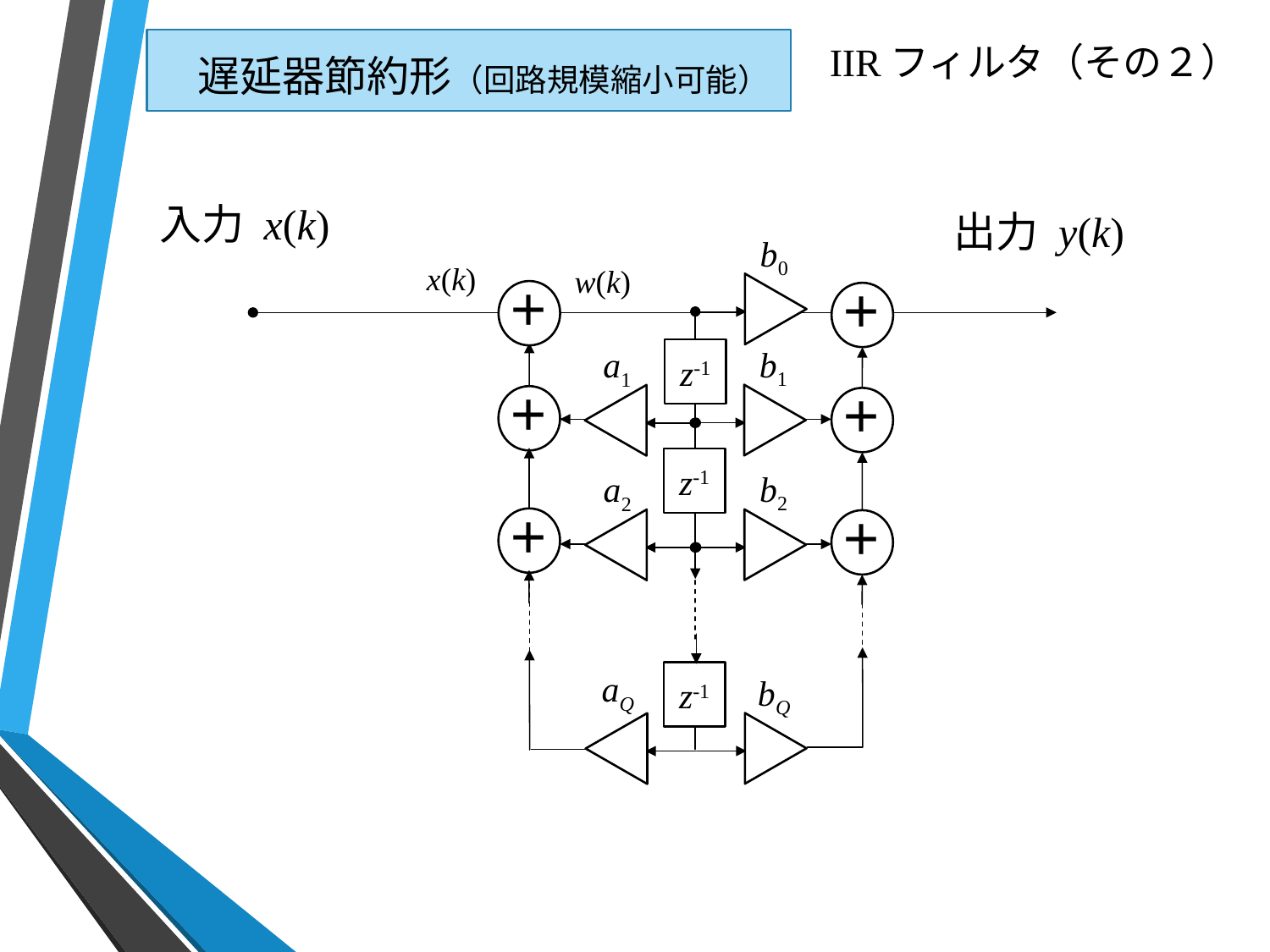

# IIRフィルタ（その２）
遅延器節約形（回路規模縮小可能）
入力 x(k)
出力 y(k)
b0

x(k)
w(k)
＋
z-1
b1

＋
z-1
b2

＋
z-1
bQ

＋
a1

＋
a2

＋
aQ